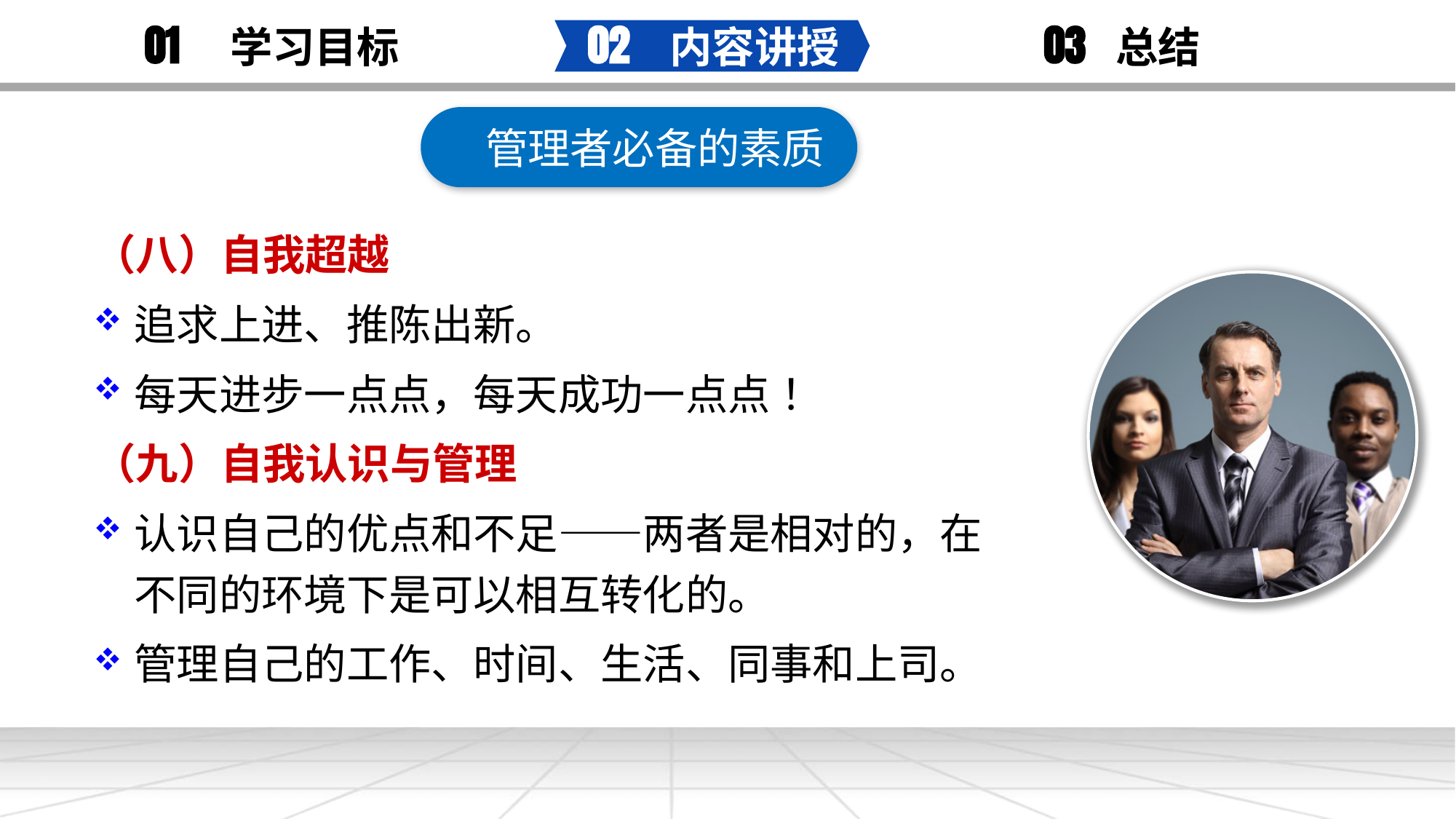

02   内容讲授
03  总结
01    学习目标

管理者必备的素质
添加
标题
（八）自我超越
追求上进、推陈出新。
每天进步一点点，每天成功一点点！
（九）自我认识与管理
认识自己的优点和不足——两者是相对的，在不同的环境下是可以相互转化的。
管理自己的工作、时间、生活、同事和上司。